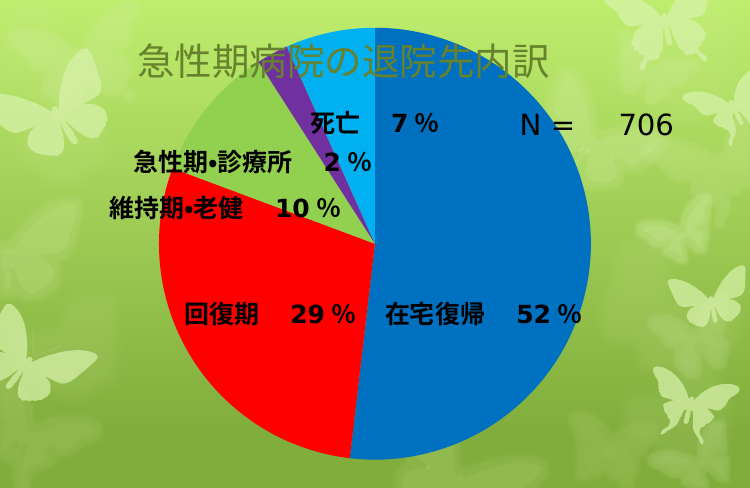

### Chart

| Category |  |
|---|---|
急性期病院の退院先内訳
N =　706
死亡　7％
急性期・診療所　2％
維持期・老健　10％
回復期　29％
在宅復帰　52％